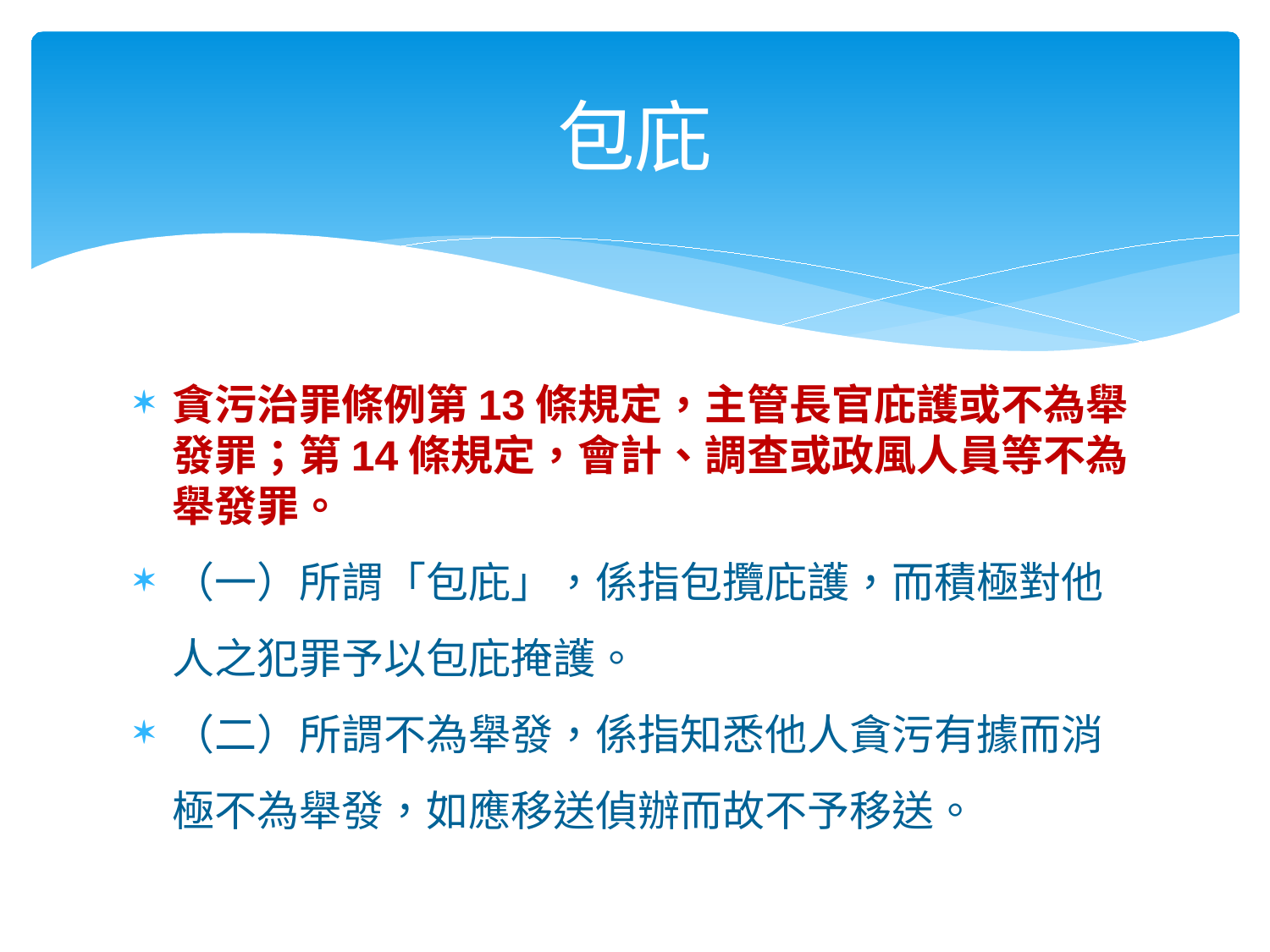

# 包庇
貪污治罪條例第13條規定，主管長官庇護或不為舉發罪；第14條規定，會計、調查或政風人員等不為舉發罪。
（一）所謂「包庇」，係指包攬庇護，而積極對他人之犯罪予以包庇掩護。
（二）所謂不為舉發，係指知悉他人貪污有據而消極不為舉發，如應移送偵辦而故不予移送。